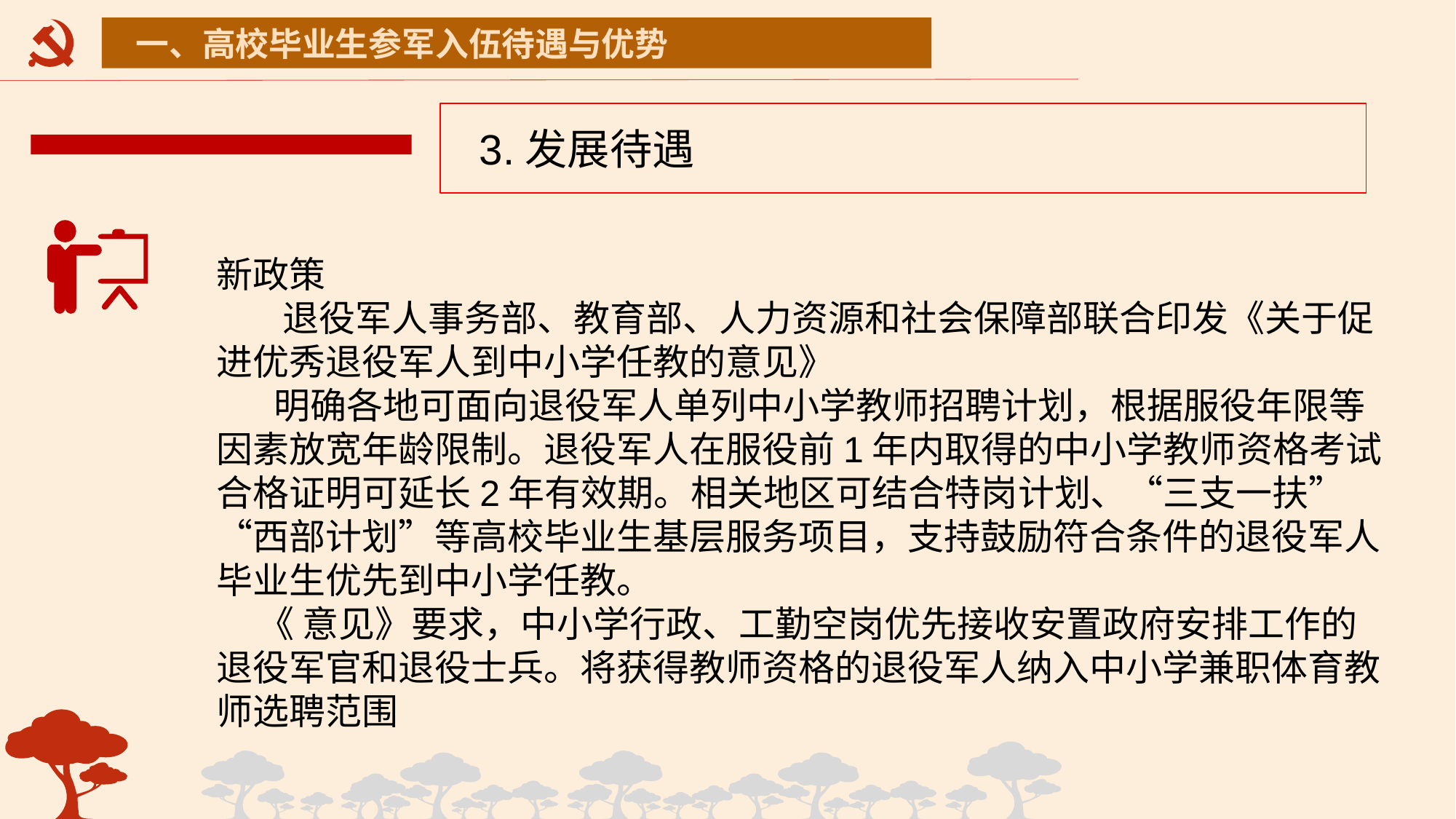

一、高校毕业生参军入伍待遇与优势

3.发展待遇

新政策
       退役军人事务部、教育部、人力资源和社会保障部联合印发《关于促进优秀退役军人到中小学任教的意见》
      明确各地可面向退役军人单列中小学教师招聘计划，根据服役年限等因素放宽年龄限制。退役军人在服役前1年内取得的中小学教师资格考试合格证明可延长2年有效期。相关地区可结合特岗计划、“三支一扶”“西部计划”等高校毕业生基层服务项目，支持鼓励符合条件的退役军人毕业生优先到中小学任教。
    《 意见》要求，中小学行政、工勤空岗优先接收安置政府安排工作的退役军官和退役士兵。将获得教师资格的退役军人纳入中小学兼职体育教师选聘范围